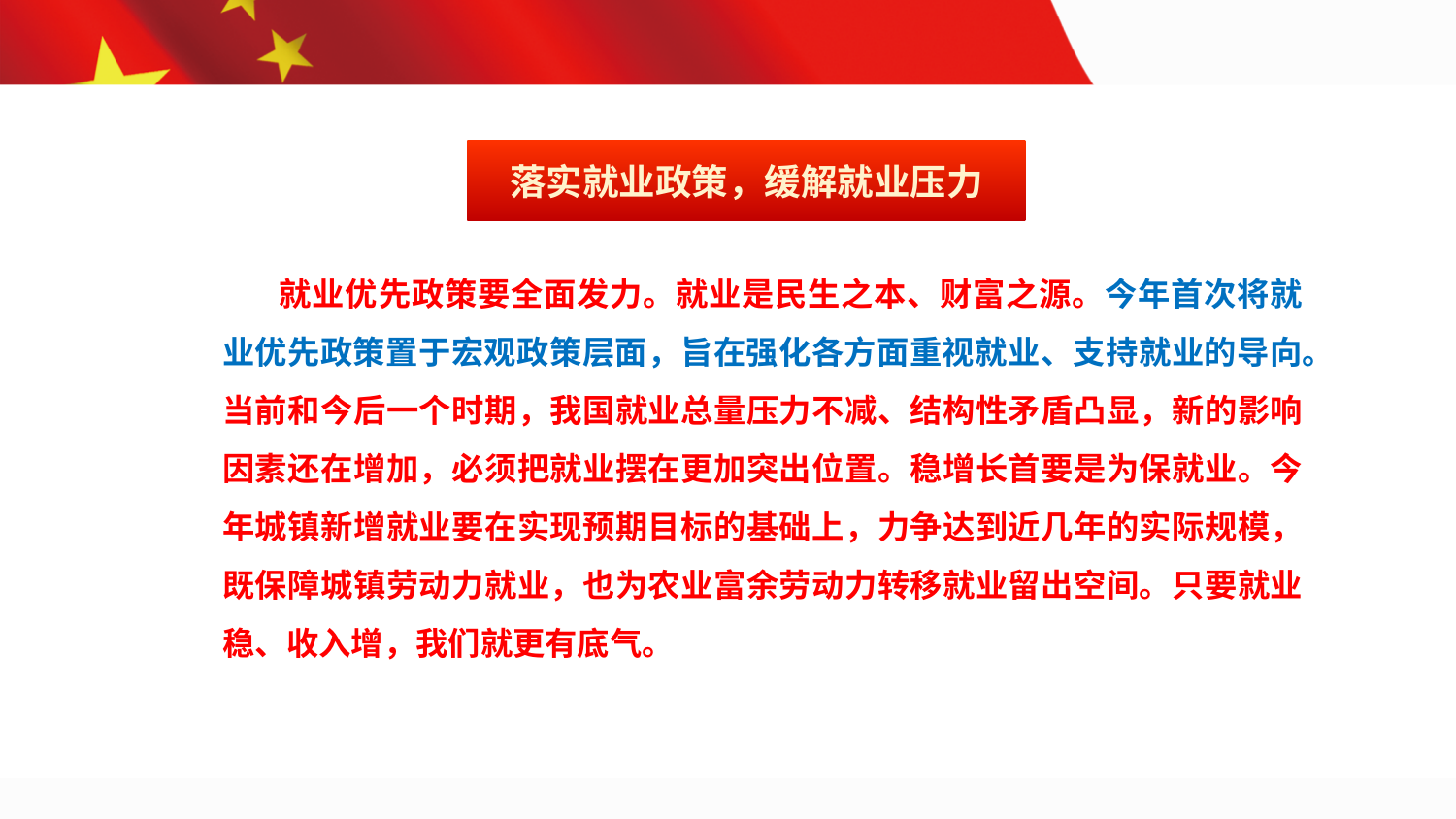

# 落实就业政策，缓解就业压力
      就业优先政策要全面发力。就业是民生之本、财富之源。今年首次将就业优先政策置于宏观政策层面，旨在强化各方面重视就业、支持就业的导向。当前和今后一个时期，我国就业总量压力不减、结构性矛盾凸显，新的影响因素还在增加，必须把就业摆在更加突出位置。稳增长首要是为保就业。今年城镇新增就业要在实现预期目标的基础上，力争达到近几年的实际规模，既保障城镇劳动力就业，也为农业富余劳动力转移就业留出空间。只要就业稳、收入增，我们就更有底气。